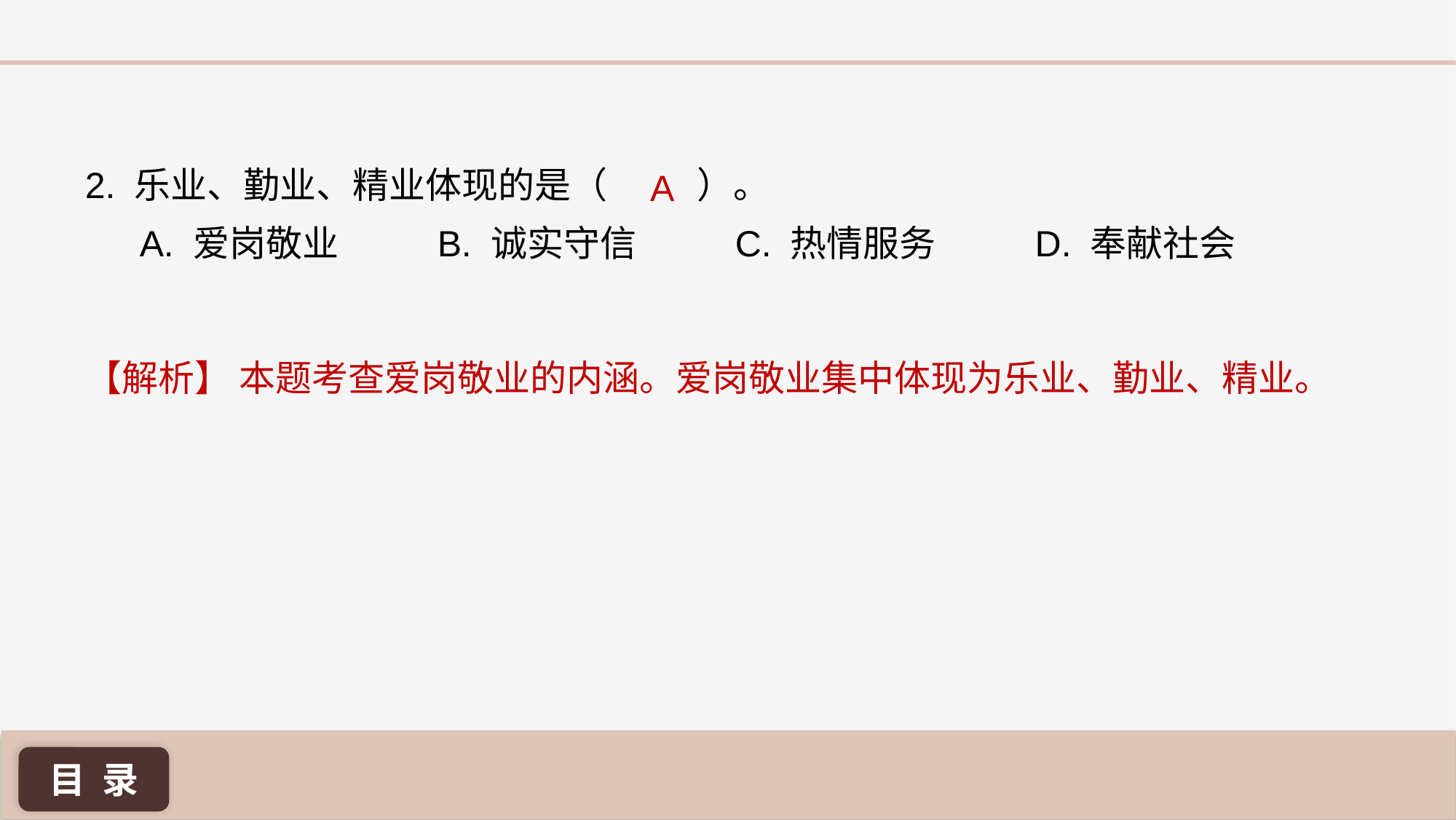

A
2. 乐业、勤业、精业体现的是（           ）。
A. 爱岗敬业           B. 诚实守信           C. 热情服务           D. 奉献社会
【解析】 本题考查爱岗敬业的内涵。爱岗敬业集中体现为乐业、勤业、精业。